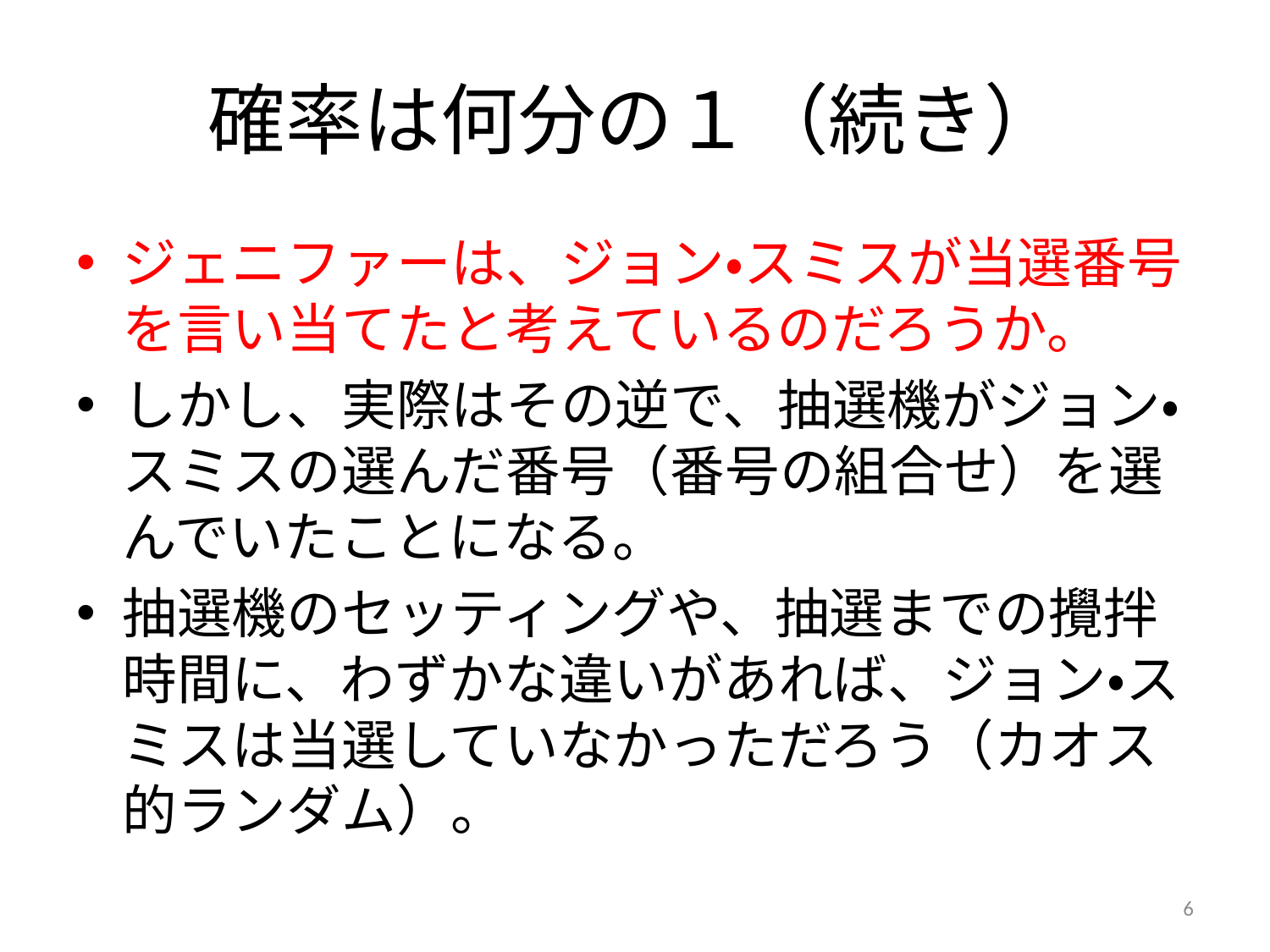

# 確率は何分の１（続き）
ジェニファーは、ジョン・スミスが当選番号を言い当てたと考えているのだろうか。
しかし、実際はその逆で、抽選機がジョン・スミスの選んだ番号（番号の組合せ）を選んでいたことになる。
抽選機のセッティングや、抽選までの攪拌時間に、わずかな違いがあれば、ジョン・スミスは当選していなかっただろう（カオス的ランダム）。

6